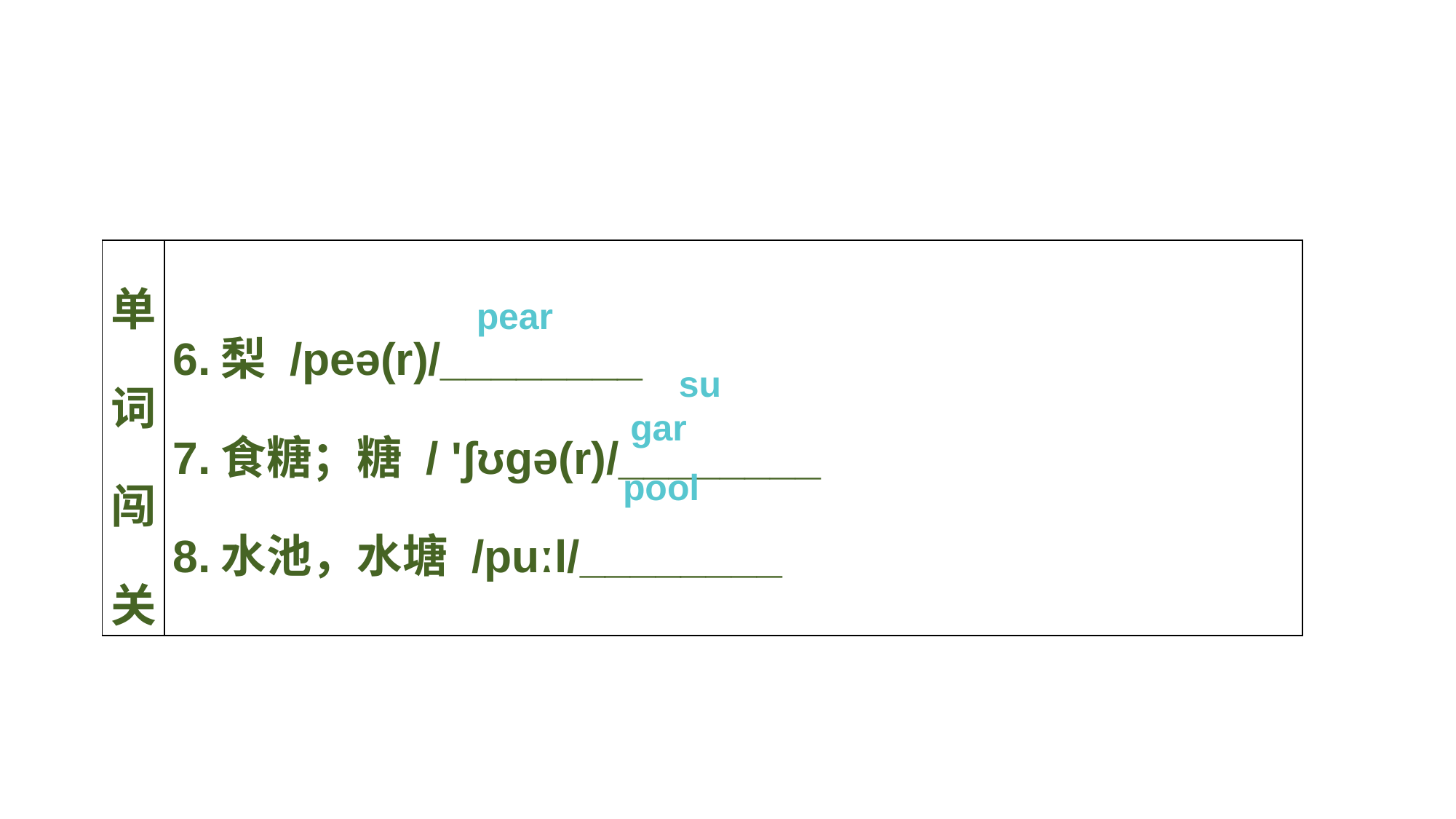

| 单词闯关 | 6.梨 /peə(r)/\_\_\_\_\_\_\_\_ 7.食糖；糖 / 'ʃʊɡə(r)/\_\_\_\_\_\_\_\_ 8.水池，水塘 /puːl/\_\_\_\_\_\_\_\_ |
| --- | --- |
pear

sugar
pool